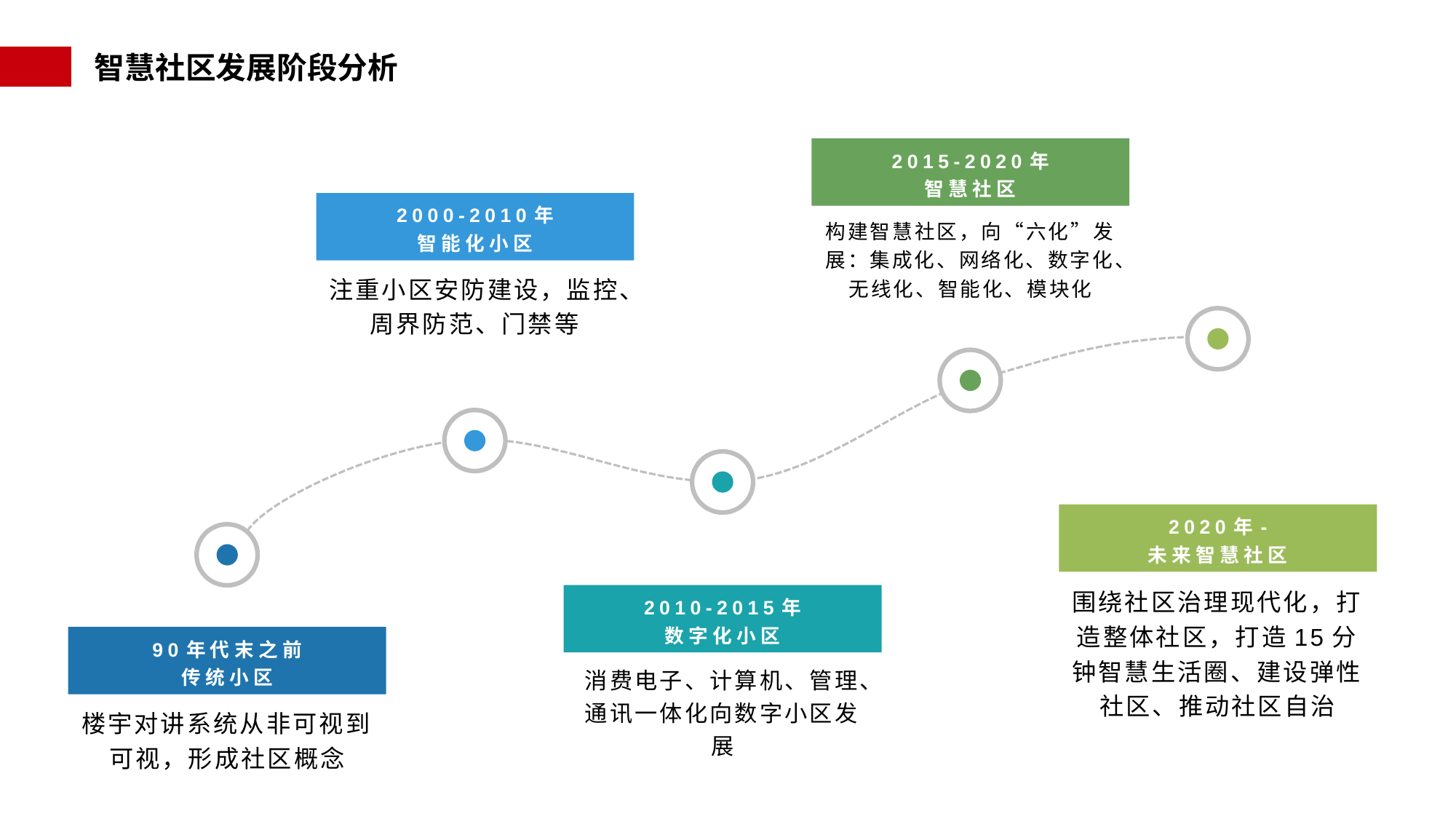

智慧社区发展阶段分析

2015-2020年
智慧社区
2000-2010年
智能化小区

构建智慧社区，向“六化”发展：集成化、网络化、数字化、无线化、智能化、模块化
注重小区安防建设，监控、周界防范、门禁等

2020年-
未来智慧社区

围绕社区治理现代化，打造整体社区，打造15分钟智慧生活圈、建设弹性社区、推动社区自治

2010-2015年
数字化小区

90年代末之前
传统小区
消费电子、计算机、管理、通讯一体化向数字小区发展
楼宇对讲系统从非可视到可视，形成社区概念